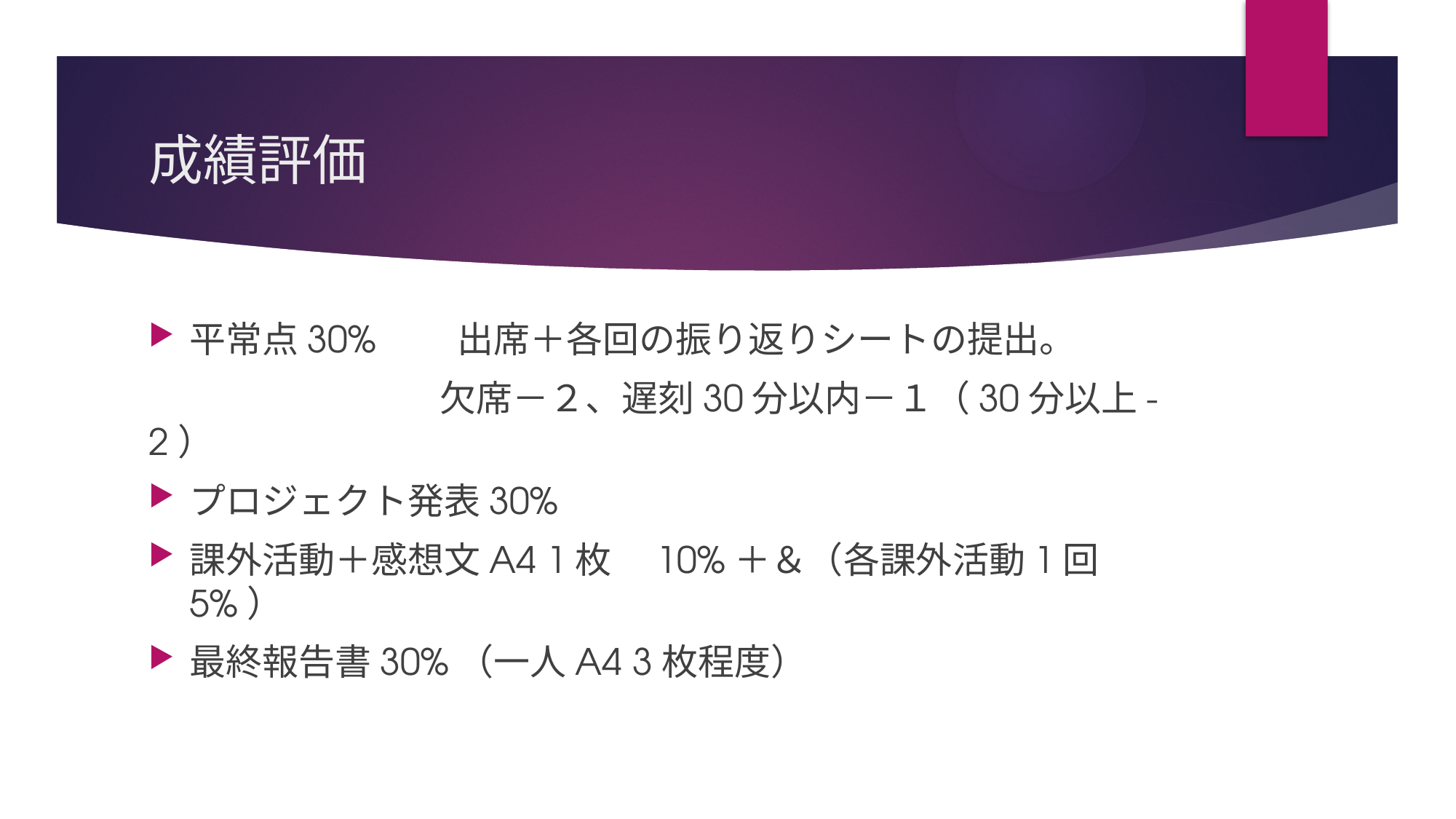

# 成績評価
平常点30%　　出席＋各回の振り返りシートの提出。
　　　　　　　　欠席－２、遅刻30分以内－１（30分以上-2）
プロジェクト発表30%
課外活動＋感想文A4 1枚　10%＋＆（各課外活動1回5%）
最終報告書30%（一人A4 3枚程度）